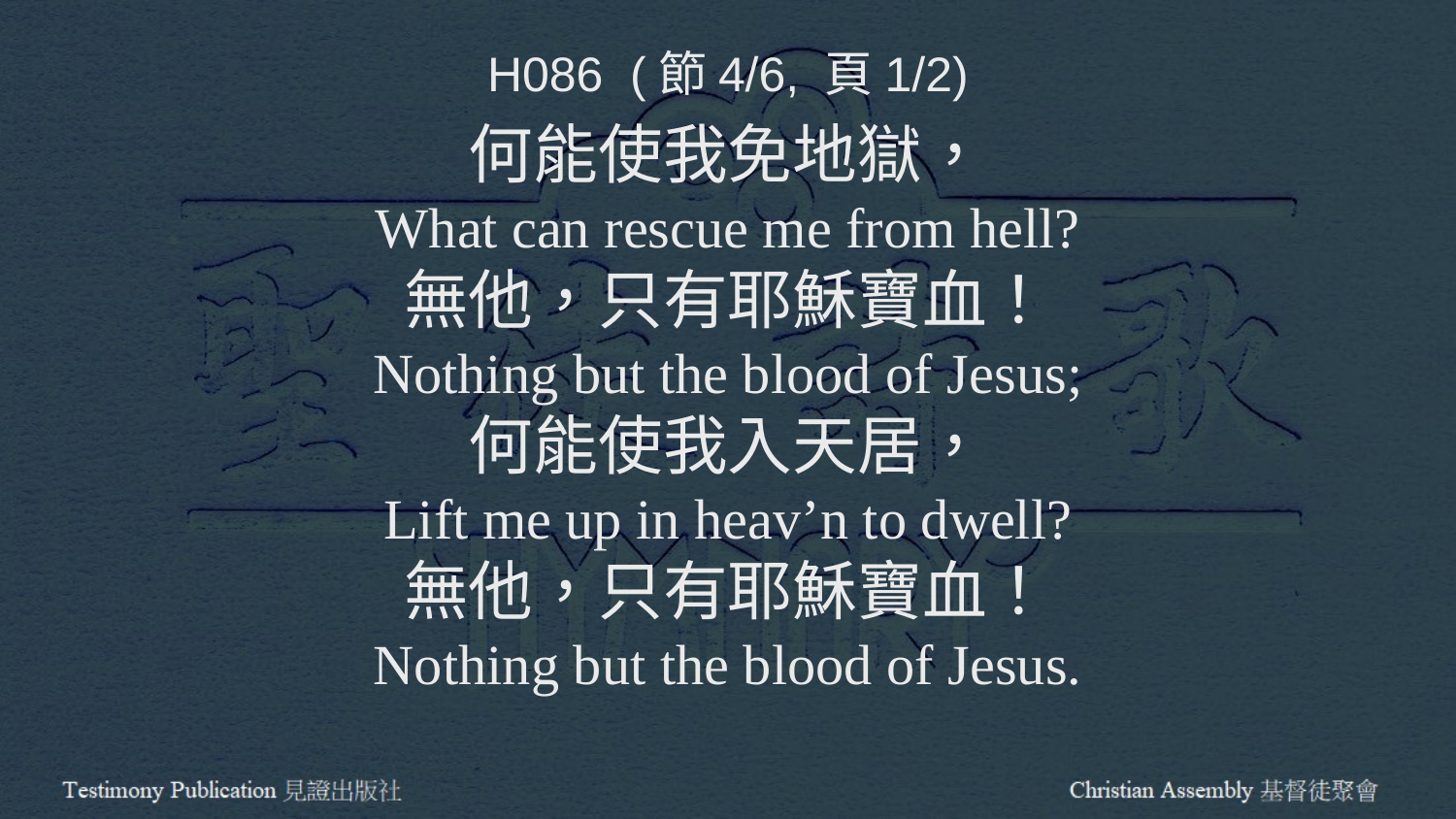

H086  (節4/6, 頁1/2)
何能使我免地獄，
What can rescue me from hell?
無他，只有耶穌寶血！
Nothing but the blood of Jesus;
何能使我入天居，
Lift me up in heav’n to dwell?
無他，只有耶穌寶血！
Nothing but the blood of Jesus.